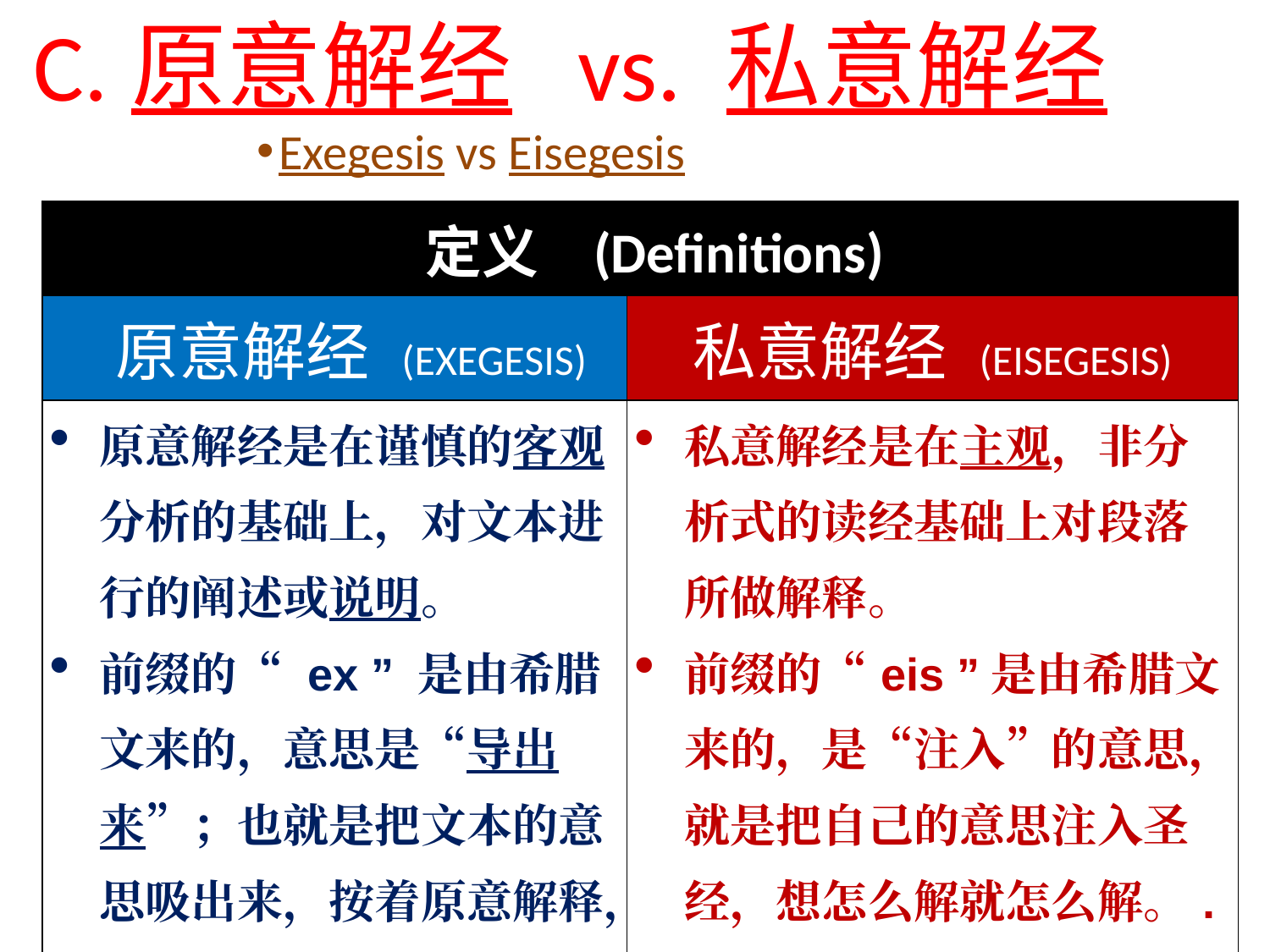

C.原意解经  vs. 私意解经
Exegesis vs Eisegesis

| 定义 (Definitions) |  |
| --- | --- |
| 原意解经 (EXEGESIS) | 私意解经 (EISEGESIS) |
| 原意解经是在谨慎的客观分析的基础上，对文本进行的阐述或说明。 前缀的“ ex ” 是由希腊文来的，意思是“导出来”；也就是把文本的意思吸出来，按着原意解释，求得经文的真正意义。 | 私意解经是在主观，非分析式的读经基础上对段落所做解释。 前缀的“eis ”是由希腊文来的，是“注入”的意思，就是把自己的意思注入圣经，想怎么解就怎么解。. |